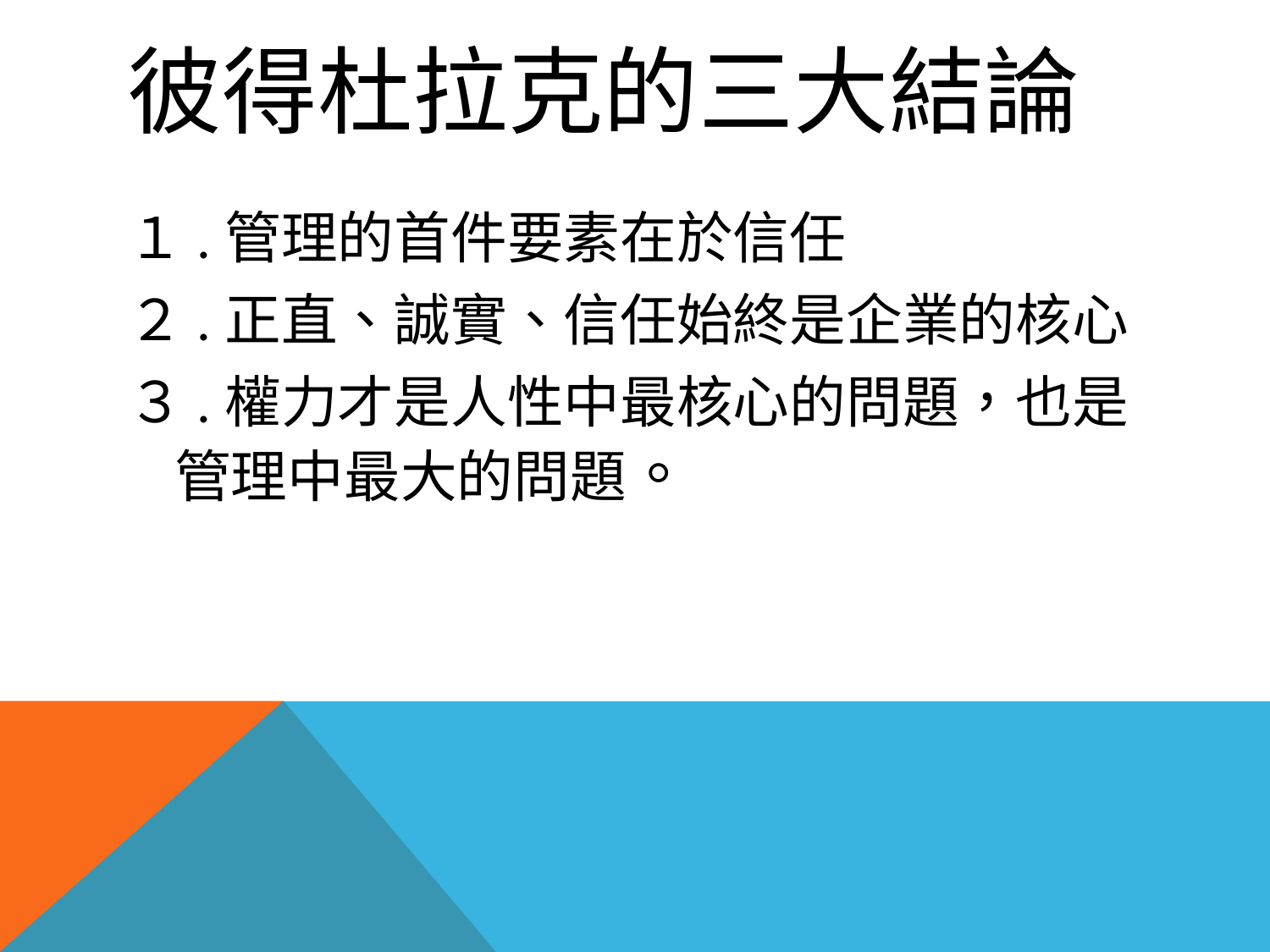

# 彼得杜拉克的三大結論
１.管理的首件要素在於信任
２.正直、誠實、信任始終是企業的核心
３.權力才是人性中最核心的問題，也是管理中最大的問題。